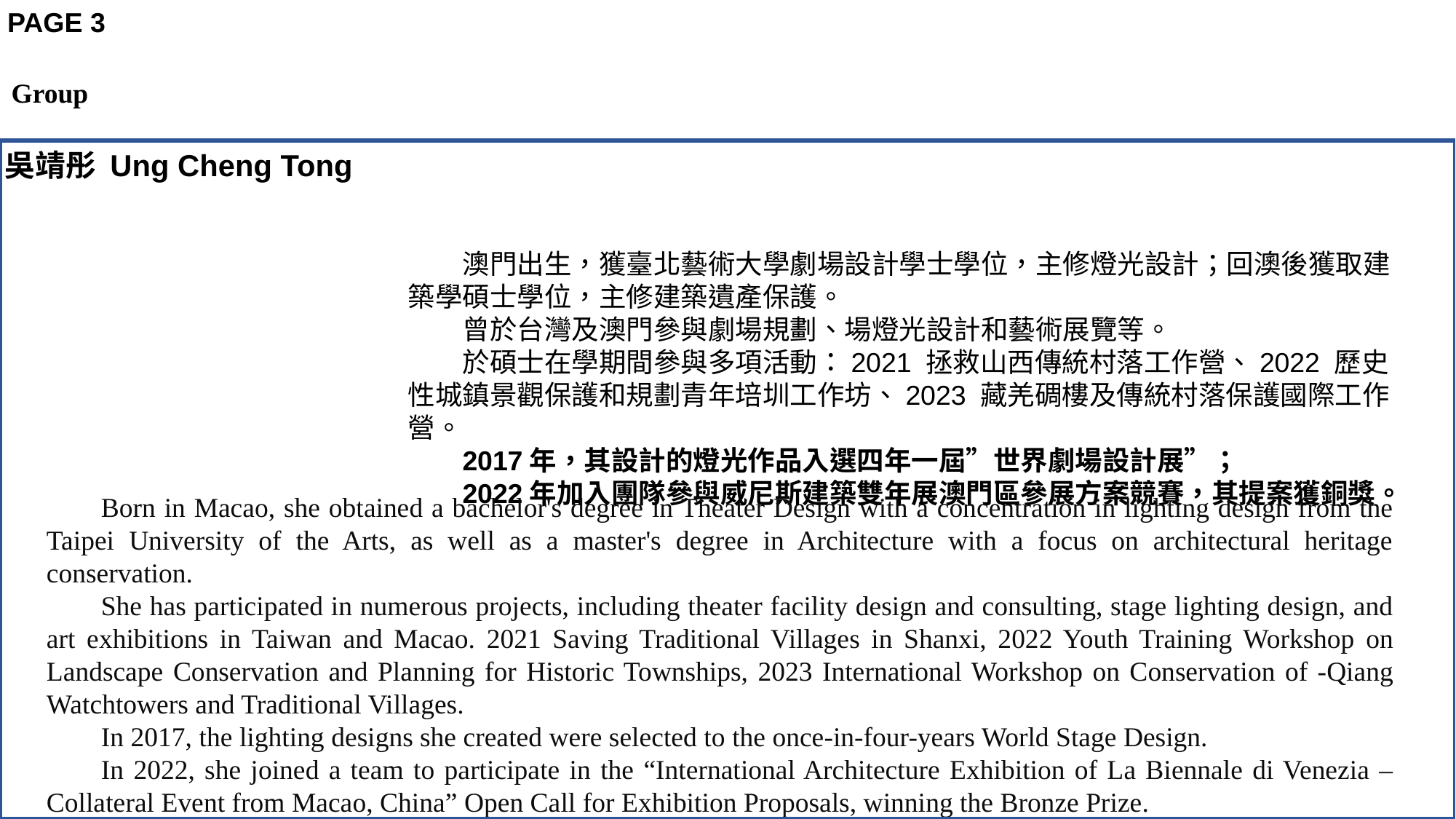

PAGE 3
Group
吳靖彤 Ung Cheng Tong

澳門出生，獲臺北藝術大學劇場設計學士學位，主修燈光設計；回澳後獲取建築學碩士學位，主修建築遺產保護。
曾於台灣及澳門參與劇場規劃、場燈光設計和藝術展覽等。
於碩士在學期間參與多項活動：2021 拯救山西傳統村落工作營、2022 歷史性城鎮景觀保護和規劃青年培圳工作坊、2023 藏羌碉樓及傳統村落保護國際工作營。
2017年，其設計的燈光作品入選四年一屆”世界劇場設計展”；
2022年加入團隊參與威尼斯建築雙年展澳門區參展方案競賽，其提案獲銅獎。
Born in Macao, she obtained a bachelor's degree in Theater Design with a concentration in lighting design from the Taipei University of the Arts, as well as a master's degree in Architecture with a focus on architectural heritage conservation.
She has participated in numerous projects, including theater facility design and consulting, stage lighting design, and art exhibitions in Taiwan and Macao. 2021 Saving Traditional Villages in Shanxi, 2022 Youth Training Workshop on Landscape Conservation and Planning for Historic Townships, 2023 International Workshop on Conservation of -Qiang Watchtowers and Traditional Villages.
In 2017, the lighting designs she created were selected to the once-in-four-years World Stage Design.
In 2022, she joined a team to participate in the “International Architecture Exhibition of La Biennale di Venezia – Collateral Event from Macao, China” Open Call for Exhibition Proposals, winning the Bronze Prize.